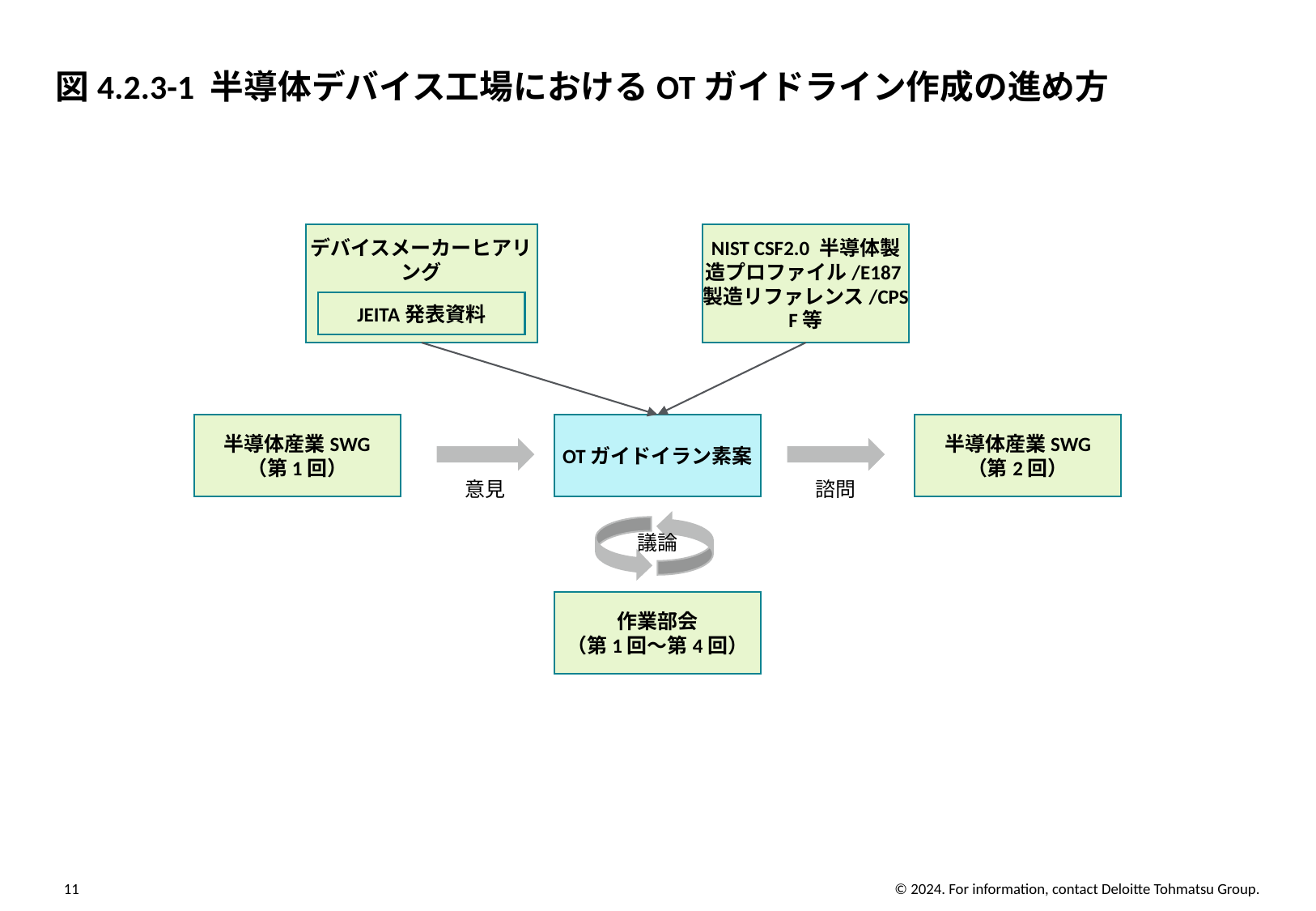

# 図4.2.3-1 半導体デバイス工場におけるOTガイドライン作成の進め方

デバイスメーカーヒアリング

JEITA発表資料
NIST CSF2.0 半導体製造プロファイル/E187製造リファレンス/CPSF等
半導体産業SWG
（第1回）
OTガイドイラン素案
半導体産業SWG
（第2回）

意見
諮問

議論
作業部会
（第1回～第4回）
11